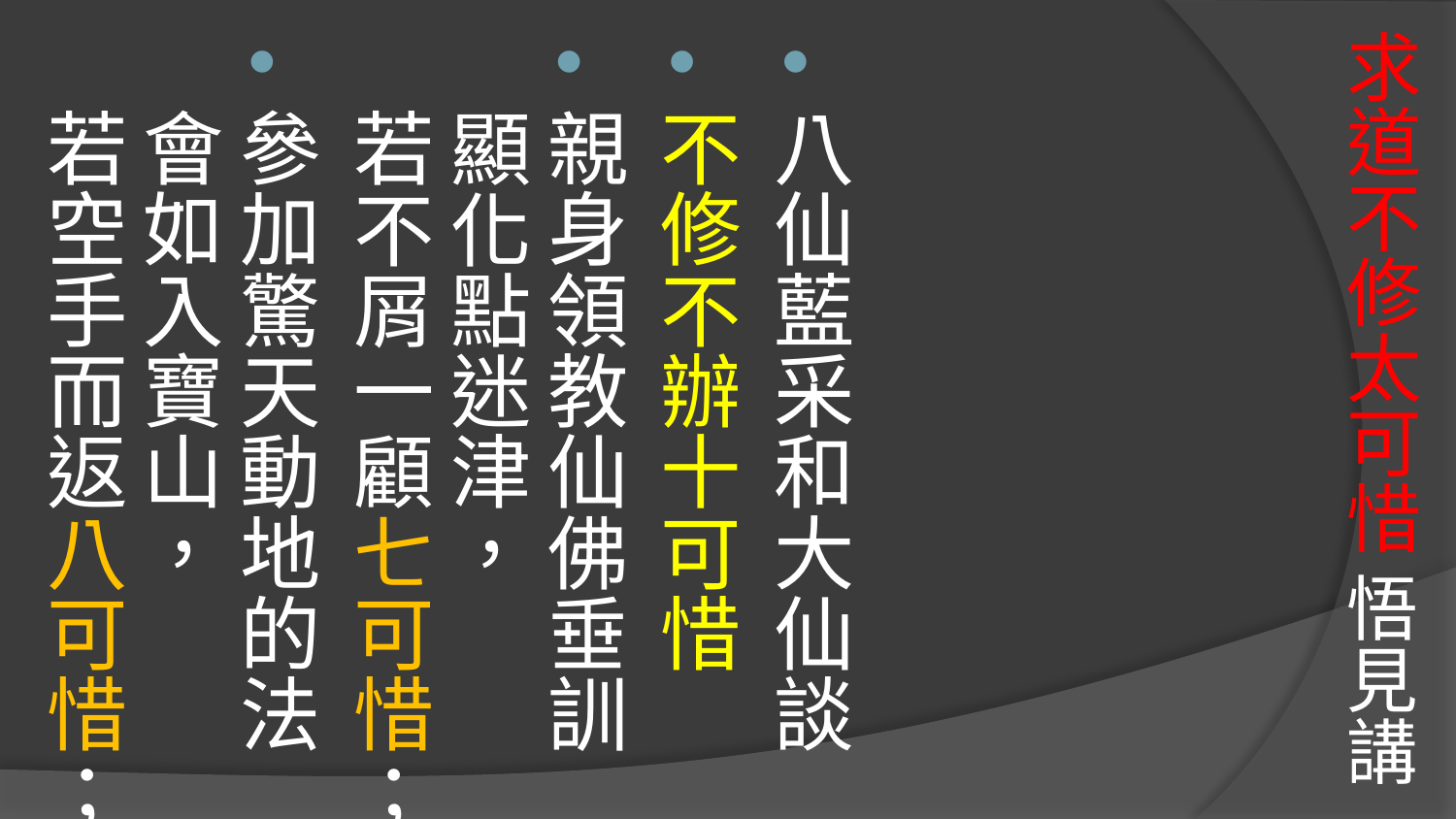

# 求道不修太可惜 悟見講
八仙藍采和大仙談
不修不辦十可惜
親身領教仙佛垂訓顯化點迷津，
若不屑一顧七可惜；
參加驚天動地的法會如入寶山，
若空手而返八可惜；